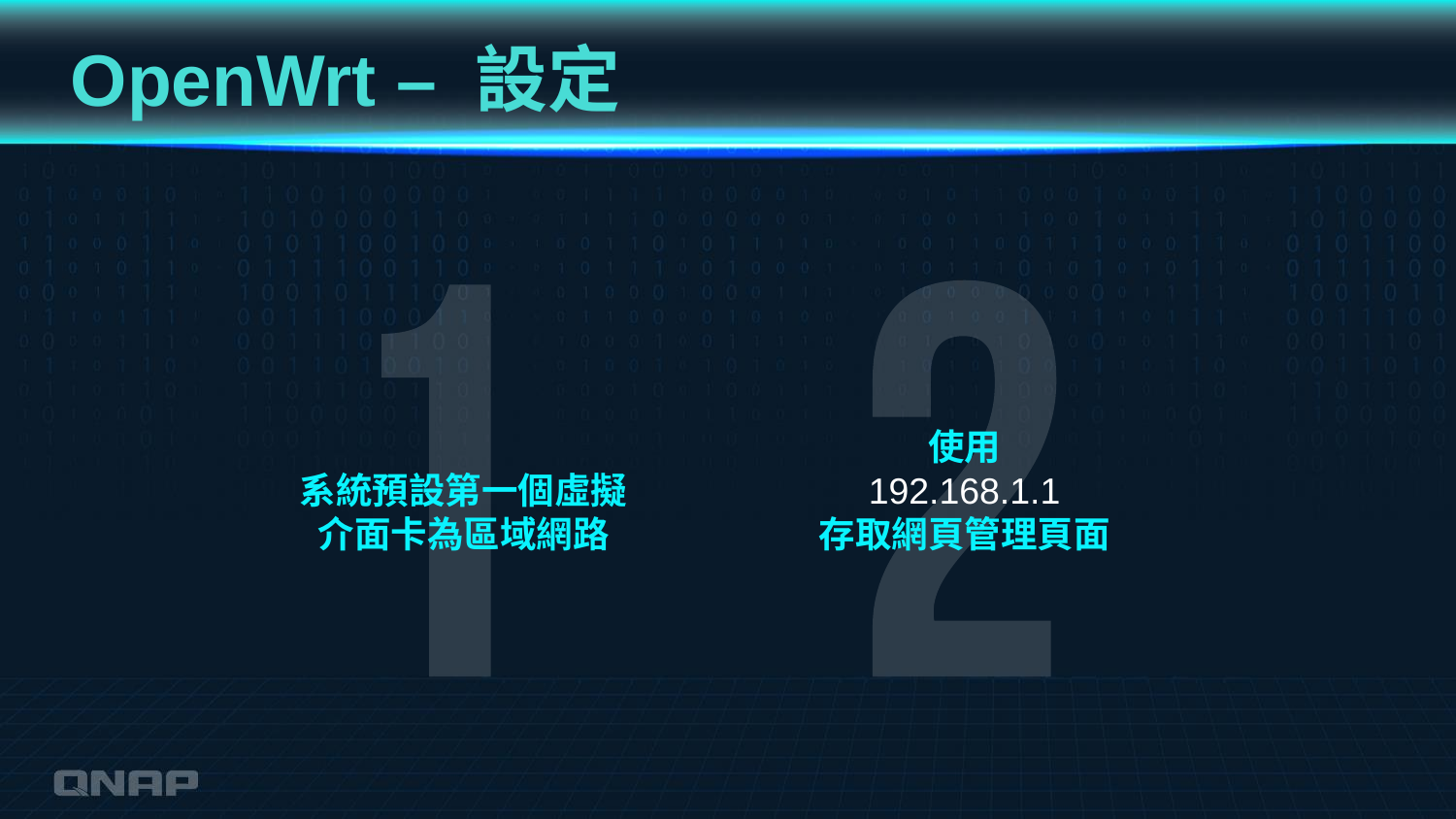

# OpenWrt – 設定

使用
192.168.1.1
存取網頁管理頁面

系統預設第一個虛擬介面卡為區域網路